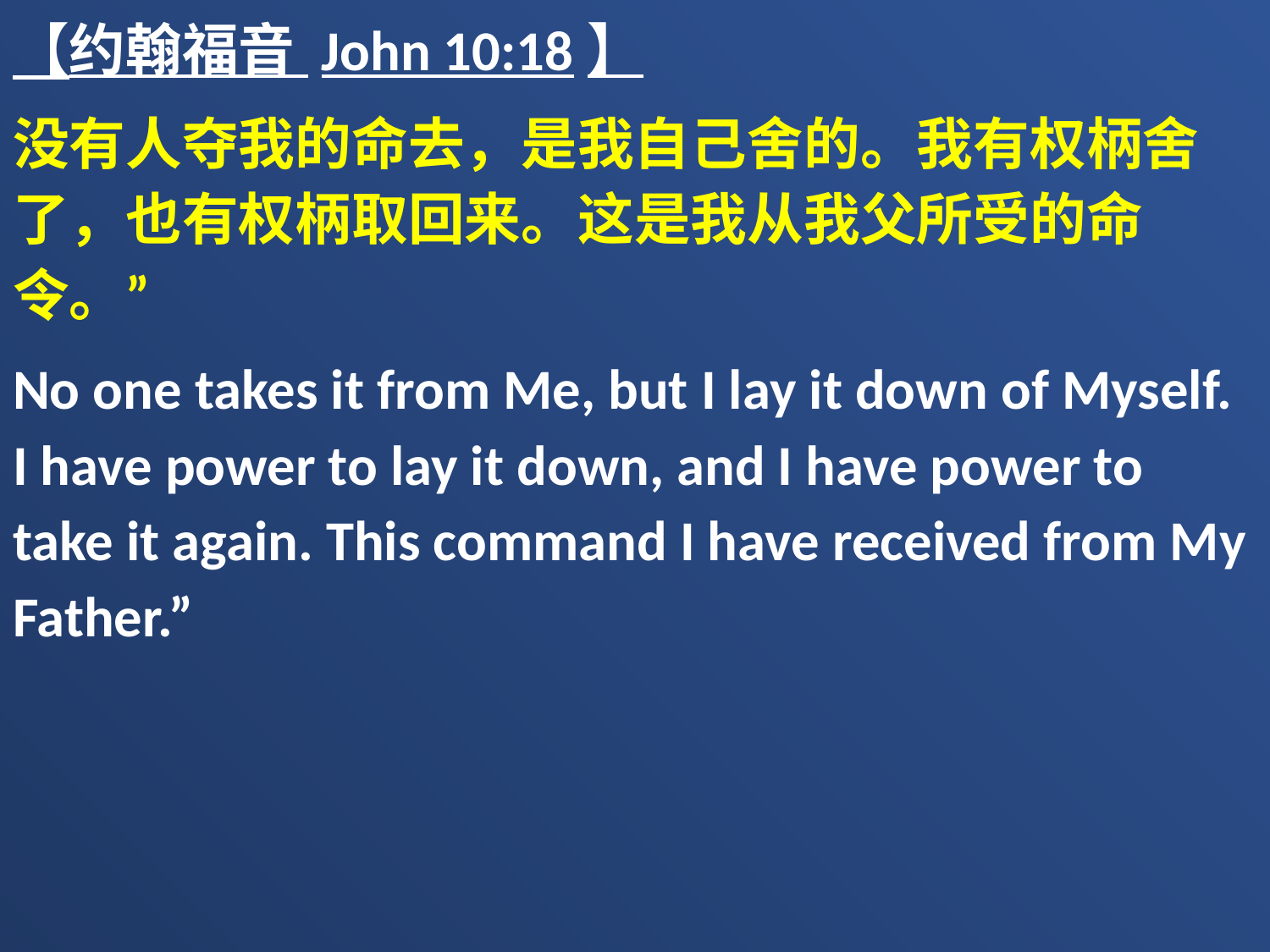

【约翰福音 John 10:18】
没有人夺我的命去，是我自己舍的。我有权柄舍了，也有权柄取回来。这是我从我父所受的命令。”
No one takes it from Me, but I lay it down of Myself. I have power to lay it down, and I have power to take it again. This command I have received from My Father.”